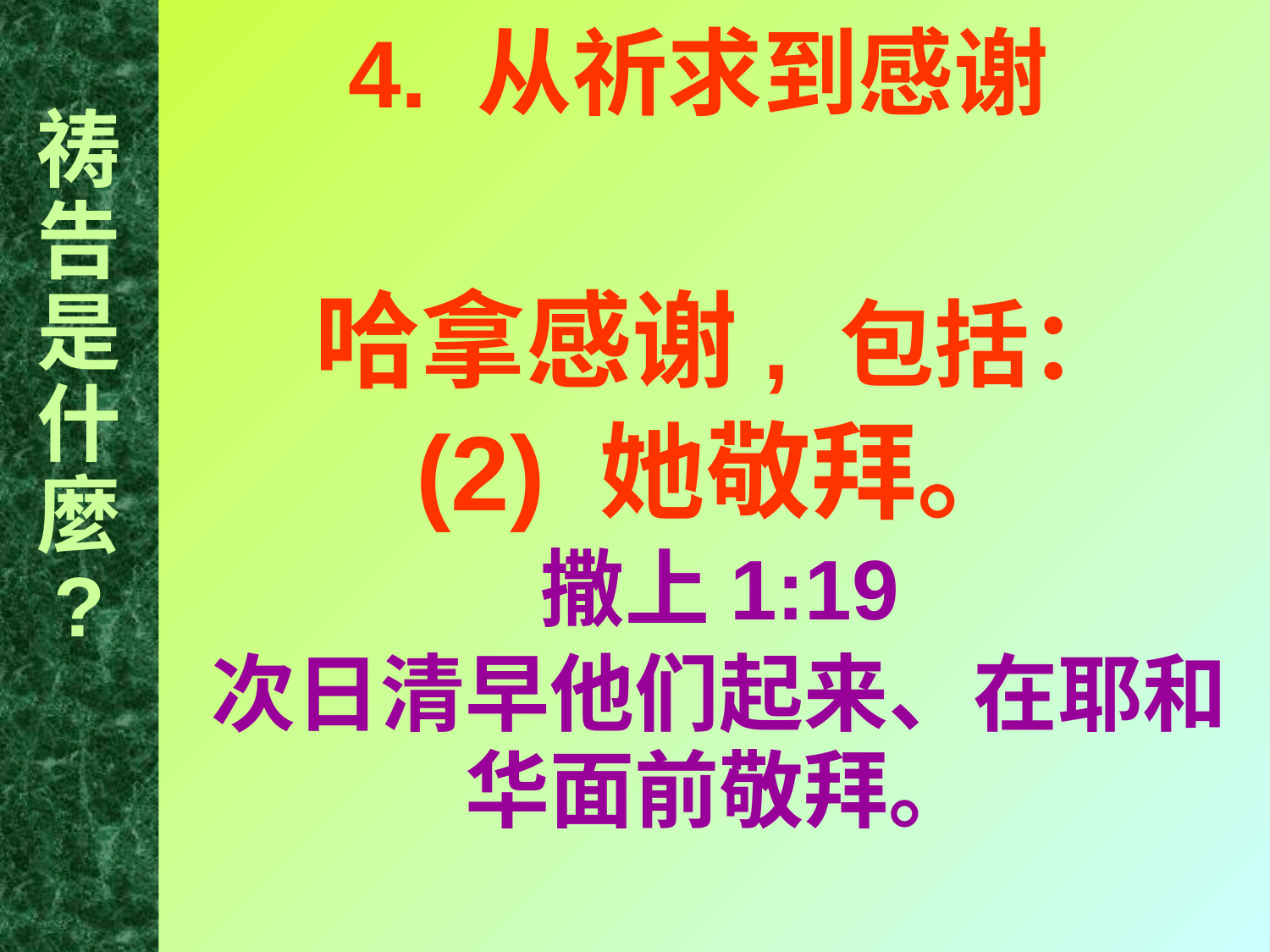

祷告是什麼
?

# 4. 从祈求到感谢
哈拿感谢, 包括：
(2) 她敬拜。
撒上1:19
次日清早他们起来、在耶和华面前敬拜。